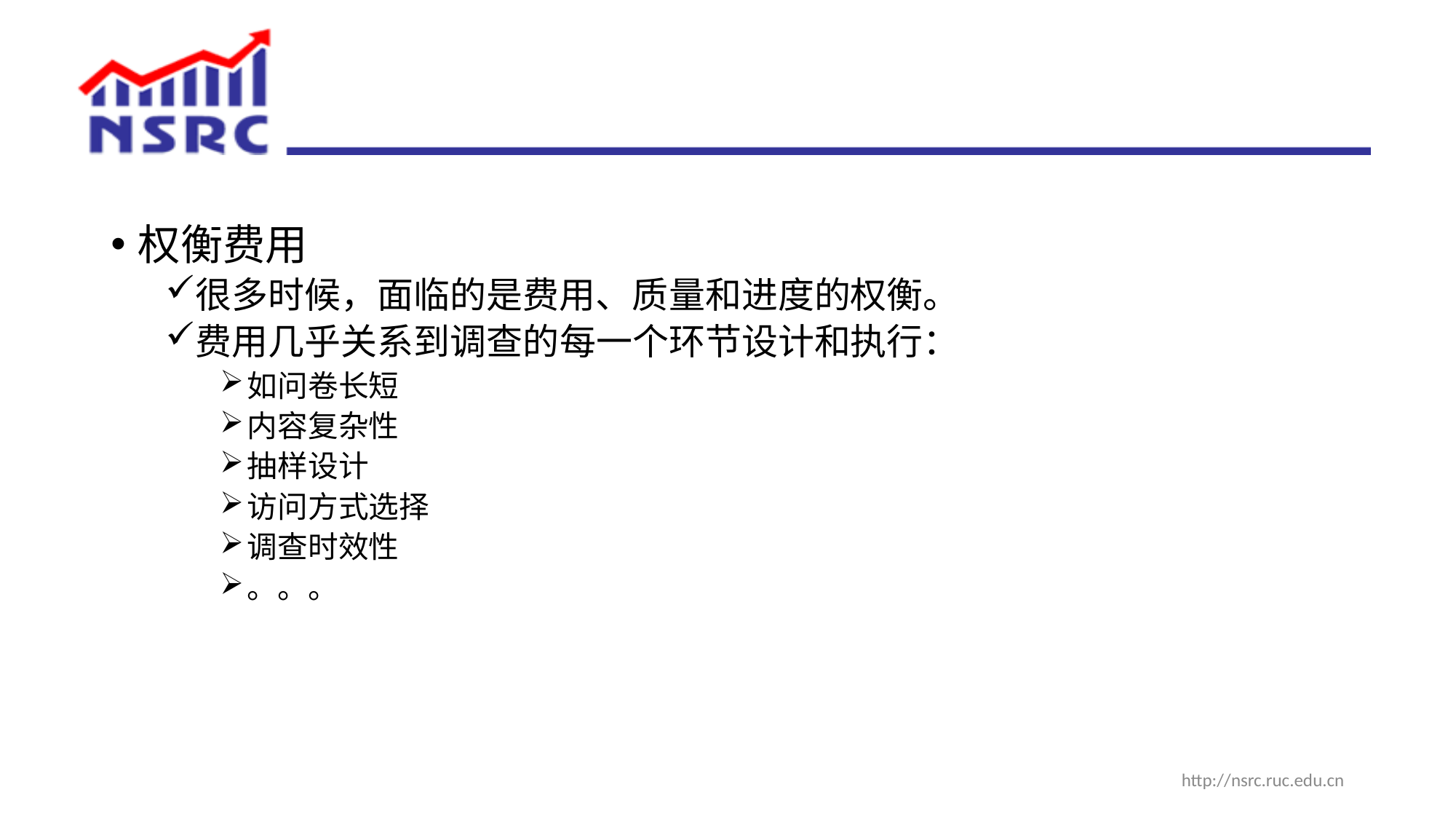

#
权衡费用
很多时候，面临的是费用、质量和进度的权衡。
费用几乎关系到调查的每一个环节设计和执行：
如问卷长短
内容复杂性
抽样设计
访问方式选择
调查时效性
。。。